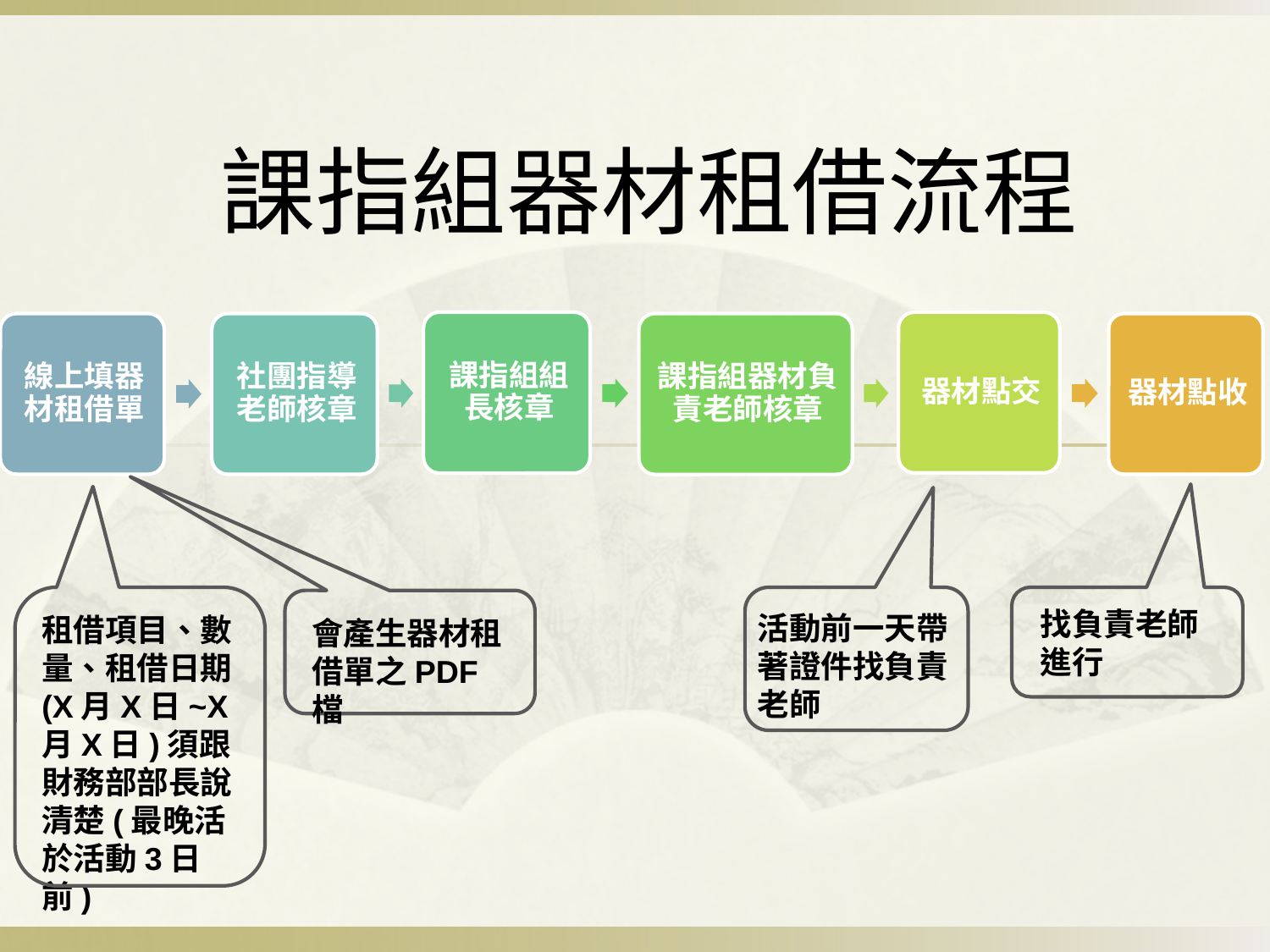

課指組器材租借流程
線上填器材租借單

社團指導老師核章

課指組組長核章

課指組器材負責老師核章

器材點交

器材點收

活動前一天帶著證件找負責老師

找負責老師進行

租借項目、數量、租借日期(X月X日~X月X日)須跟財務部部長說清楚(最晚活於活動3日前)

會產生器材租借單之PDF檔